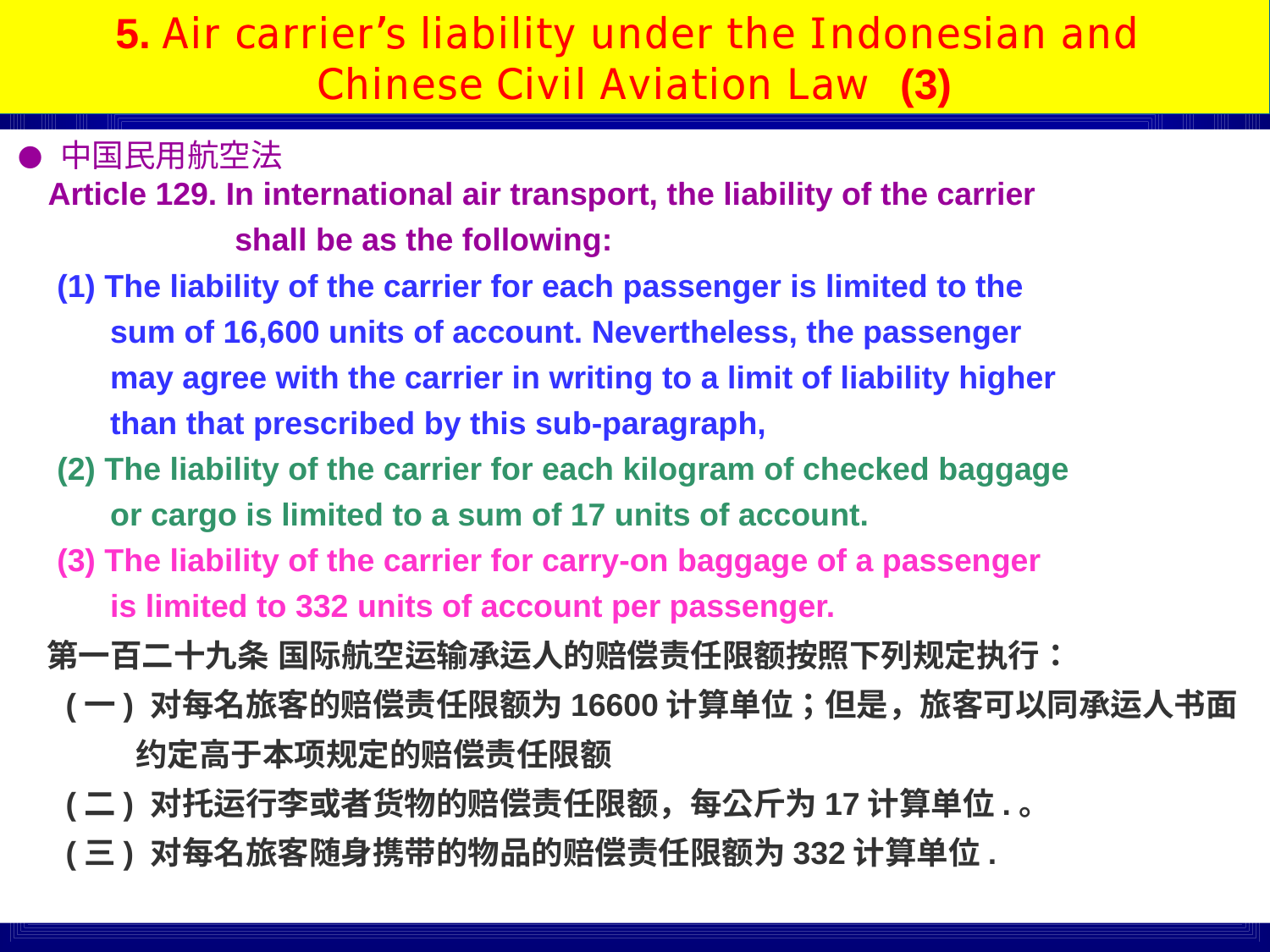

5. Air carrier’s liability under the Indonesian and
Chinese Civil Aviation Law  (3)
 ●  中国民用航空法
    Article 129. In international air transport, the liability of the carrier
                         shall be as the following:
     (1) The liability of the carrier for each passenger is limited to the
           sum of 16,600 units of account. Nevertheless, the passenger
           may agree with the carrier in writing to a limit of liability higher
           than that prescribed by this sub-paragraph,
     (2) The liability of the carrier for each kilogram of checked baggage
           or cargo is limited to a sum of 17 units of account.
     (3) The liability of the carrier for carry-on baggage of a passenger
           is limited to 332 units of account per passenger.
   第一百二十九条 国际航空运输承运人的赔偿责任限额按照下列规定执行：
      (一) 对每名旅客的赔偿责任限额为16600计算单位；但是，旅客可以同承运人书面
             约定高于本项规定的赔偿责任限额
      (二) 对托运行李或者货物的赔偿责任限额，每公斤为17计算单位.。
      (三) 对每名旅客随身携带的物品的赔偿责任限额为332计算单位.

50